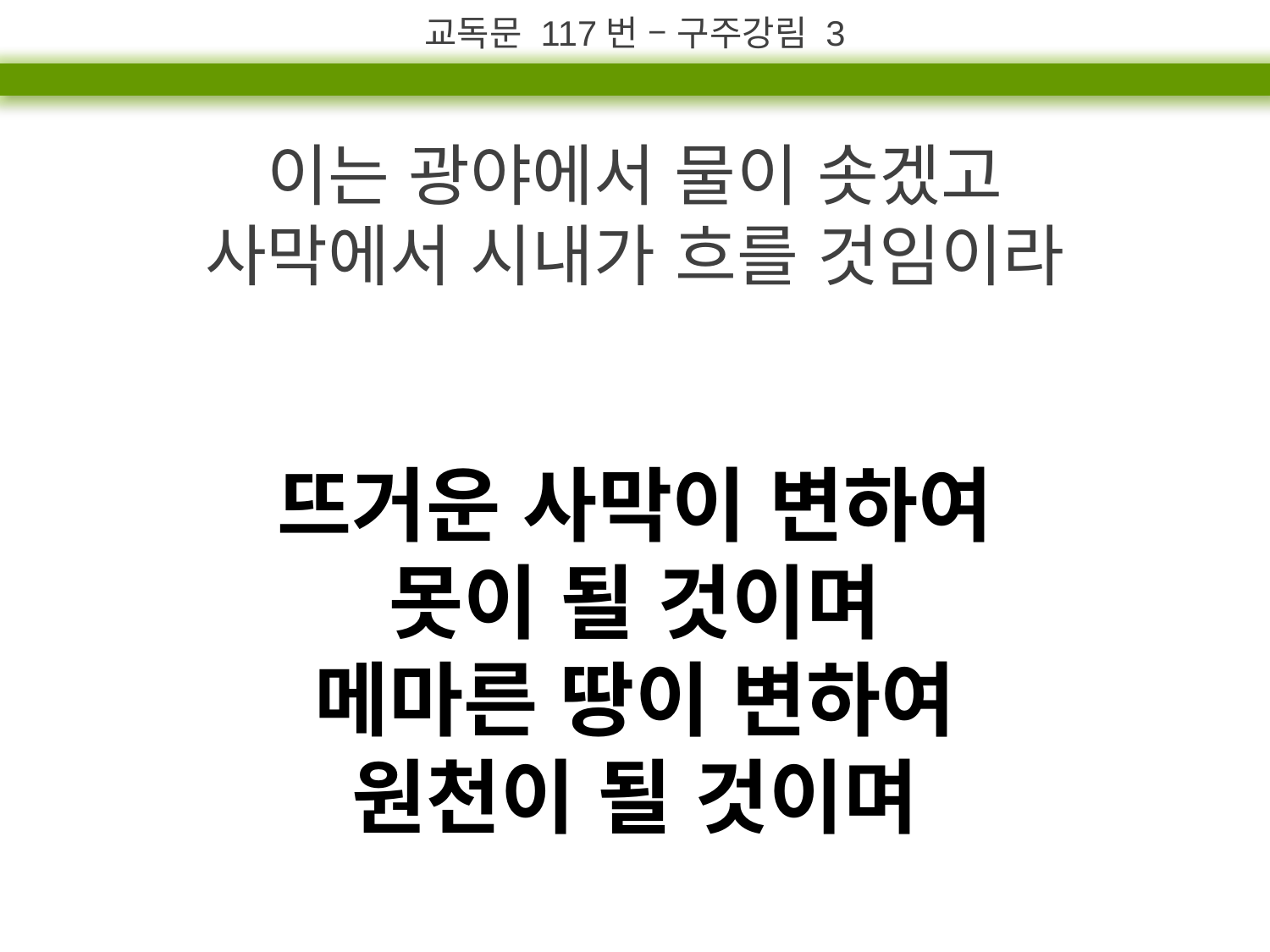

교독문 117번 – 구주강림 3

이는 광야에서 물이 솟겠고
사막에서 시내가 흐를 것임이라
뜨거운 사막이 변하여
못이 될 것이며
메마른 땅이 변하여
원천이 될 것이며